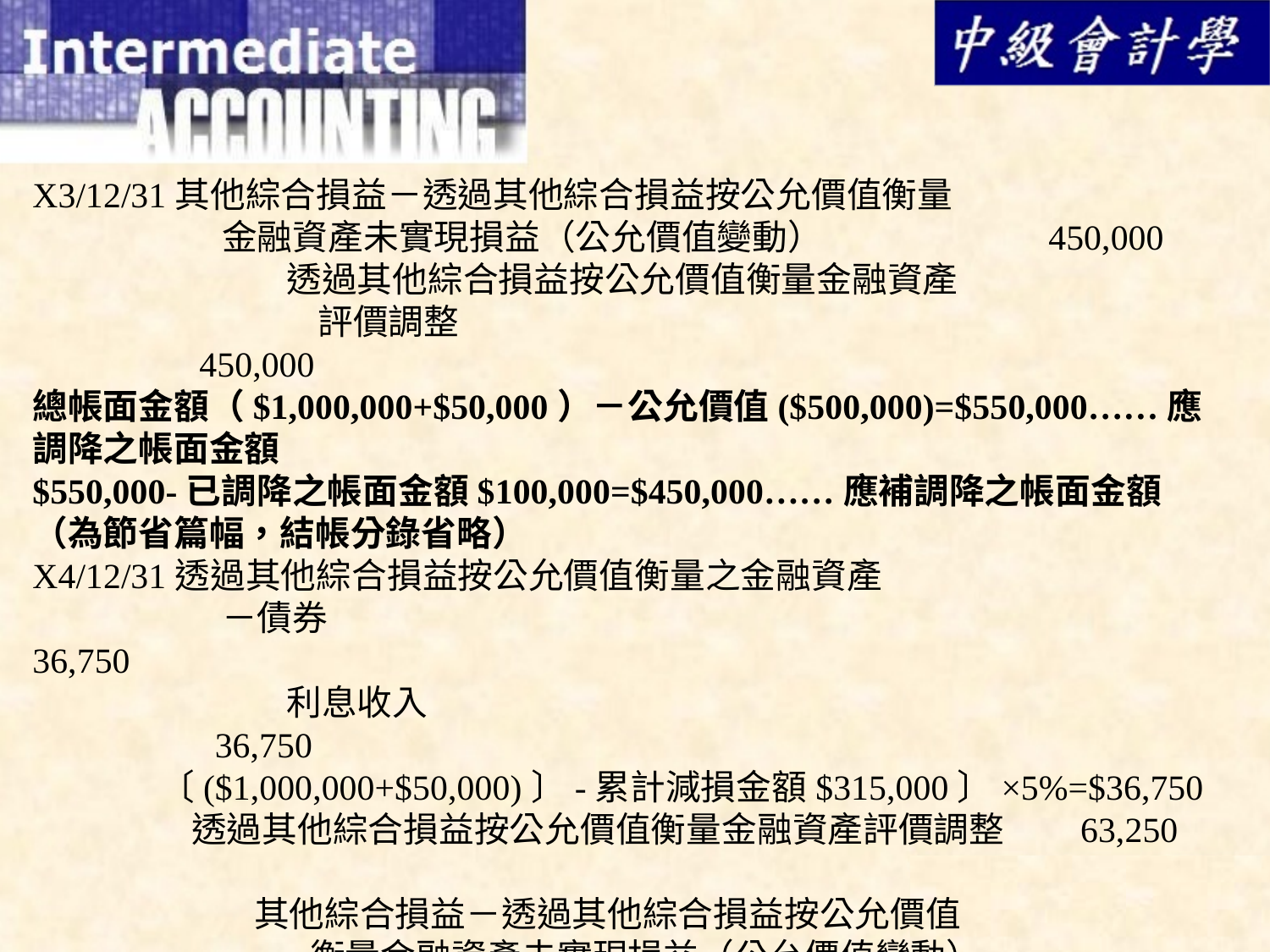

X3/12/31其他綜合損益－透過其他綜合損益按公允價值衡量
	        金融資產未實現損益（公允價值變動）		450,000
	　　	透過其他綜合損益按公允價值衡量金融資產
		    評價調整							    450,000
總帳面金額（$1,000,000+$50,000）－公允價值($500,000)=$550,000……應調降之帳面金額
$550,000-已調降之帳面金額$100,000=$450,000……應補調降之帳面金額
（為節省篇幅，結帳分錄省略）
X4/12/31透過其他綜合損益按公允價值衡量之金融資產
	        －債券							   36,750
	　　	利息收入							      36,750
	〔($1,000,000+$50,000)〕-累計減損金額$315,000〕×5%=$36,750
	   透過其他綜合損益按公允價值衡量金融資產評價調整	   63,250
	           其他綜合損益－透過其他綜合損益按公允價值
		   衡量金融資產未實現損益（公允價值變動）		      63,250
($1,000,000+$50,000+$36,750)－公允價值$600,000=$486,750……應有之評價調整貸餘
$486,750-已提列評價調整貸餘$550,000=$63,250……應沖回之評價調整